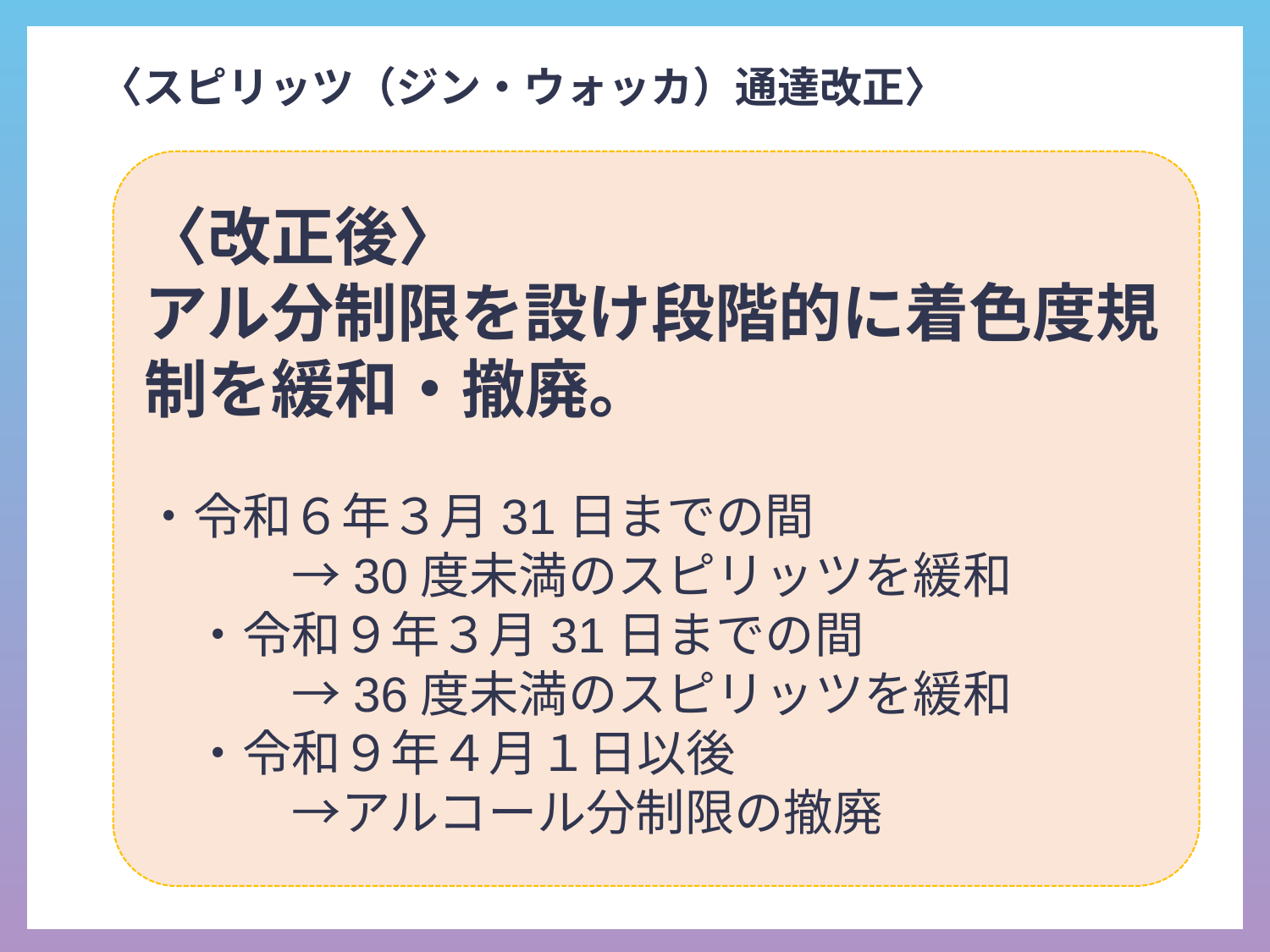

〈スピリッツ（ジン・ウォッカ）通達改正〉
〈改正後〉
アル分制限を設け段階的に着色度規制を緩和・撤廃。

・令和６年３月31日までの間
　　　→30度未満のスピリッツを緩和
　・令和９年３月31日までの間
　　　→36度未満のスピリッツを緩和
　・令和９年４月１日以後
　　　→アルコール分制限の撤廃